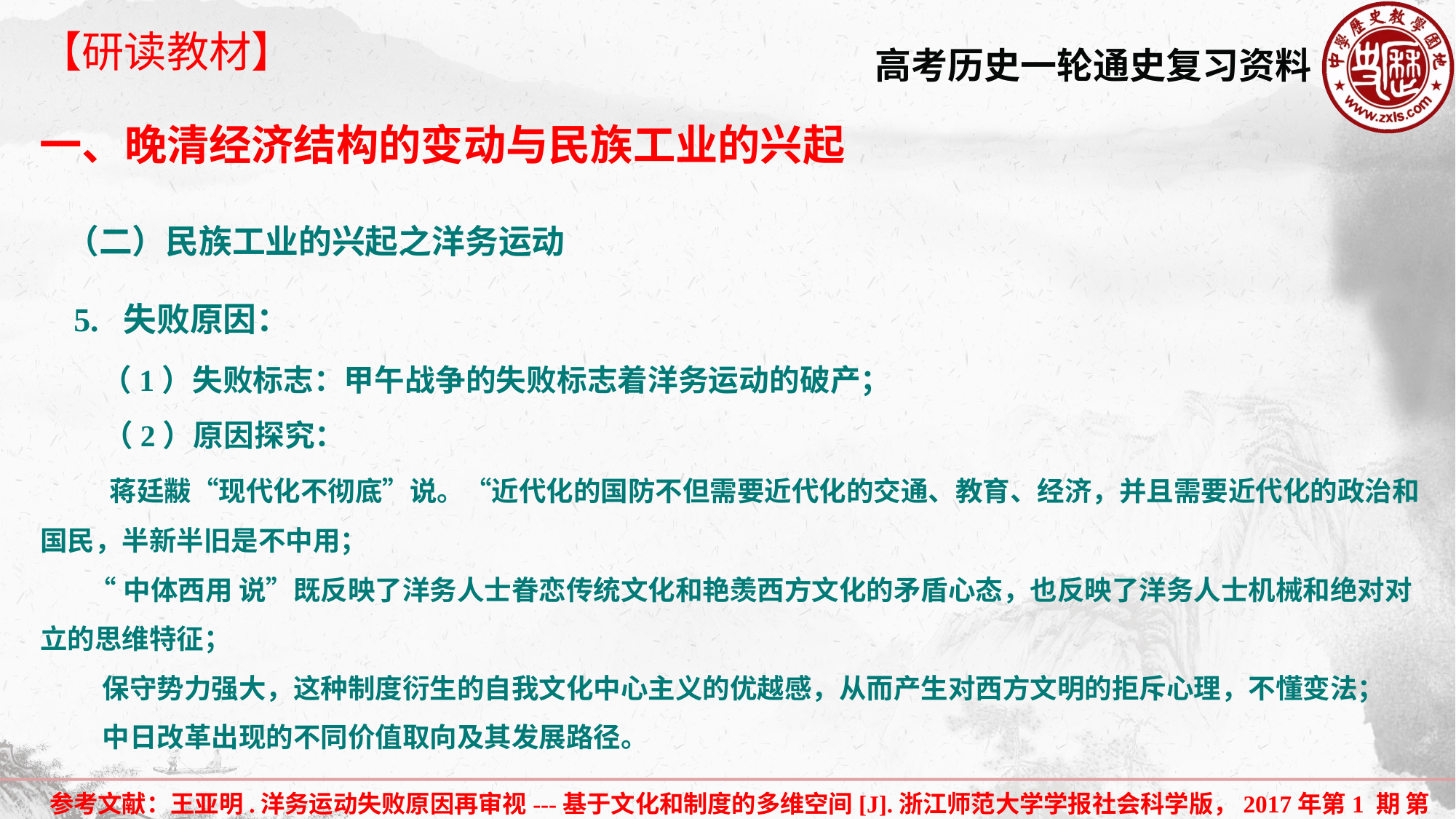

【研读教材】
一、晚清经济结构的变动与民族工业的兴起
（二）民族工业的兴起之洋务运动
    5.  失败原因：
       （1）失败标志：甲午战争的失败标志着洋务运动的破产；
        （2）原因探究：
         蒋廷黻“现代化不彻底”说。“近代化的国防不但需要近代化的交通、教育、经济，并且需要近代化的政治和国民，半新半旧是不中用；
        “中体西用 说”既反映了洋务人士眷恋传统文化和艳羡西方文化的矛盾心态，也反映了洋务人士机械和绝对对立的思维特征；
         保守势力强大，这种制度衍生的自我文化中心主义的优越感，从而产生对西方文明的拒斥心理，不懂变法；
         中日改革出现的不同价值取向及其发展路径。
    参考文献：王亚明.洋务运动失败原因再审视---基于文化和制度的多维空间[J].浙江师范大学学报社会科学版，2017年第1 期 第 42卷